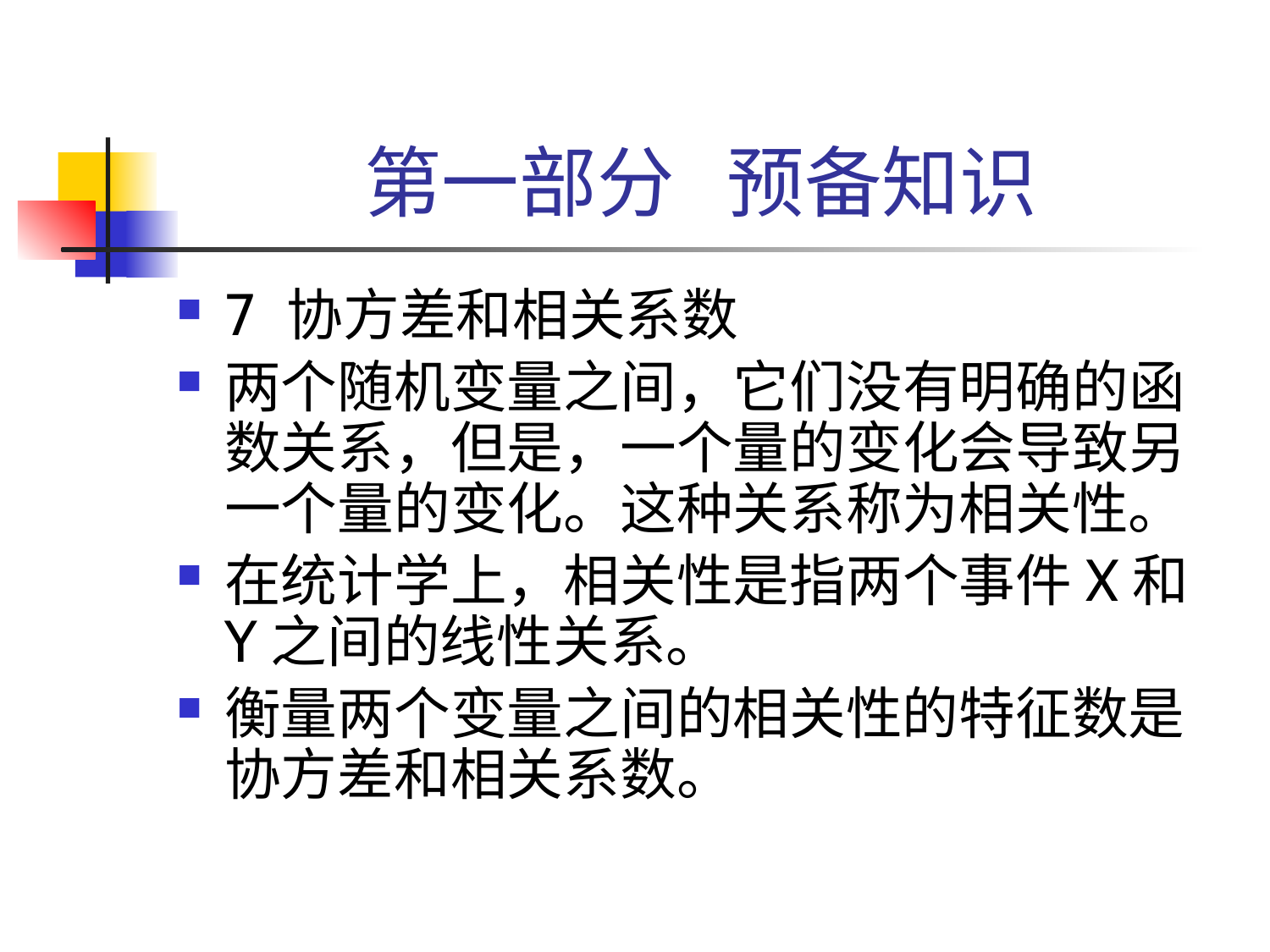

# 第一部分   预备知识
7 协方差和相关系数
两个随机变量之间，它们没有明确的函数关系，但是，一个量的变化会导致另一个量的变化。这种关系称为相关性。
在统计学上，相关性是指两个事件X和Y之间的线性关系。
衡量两个变量之间的相关性的特征数是协方差和相关系数。